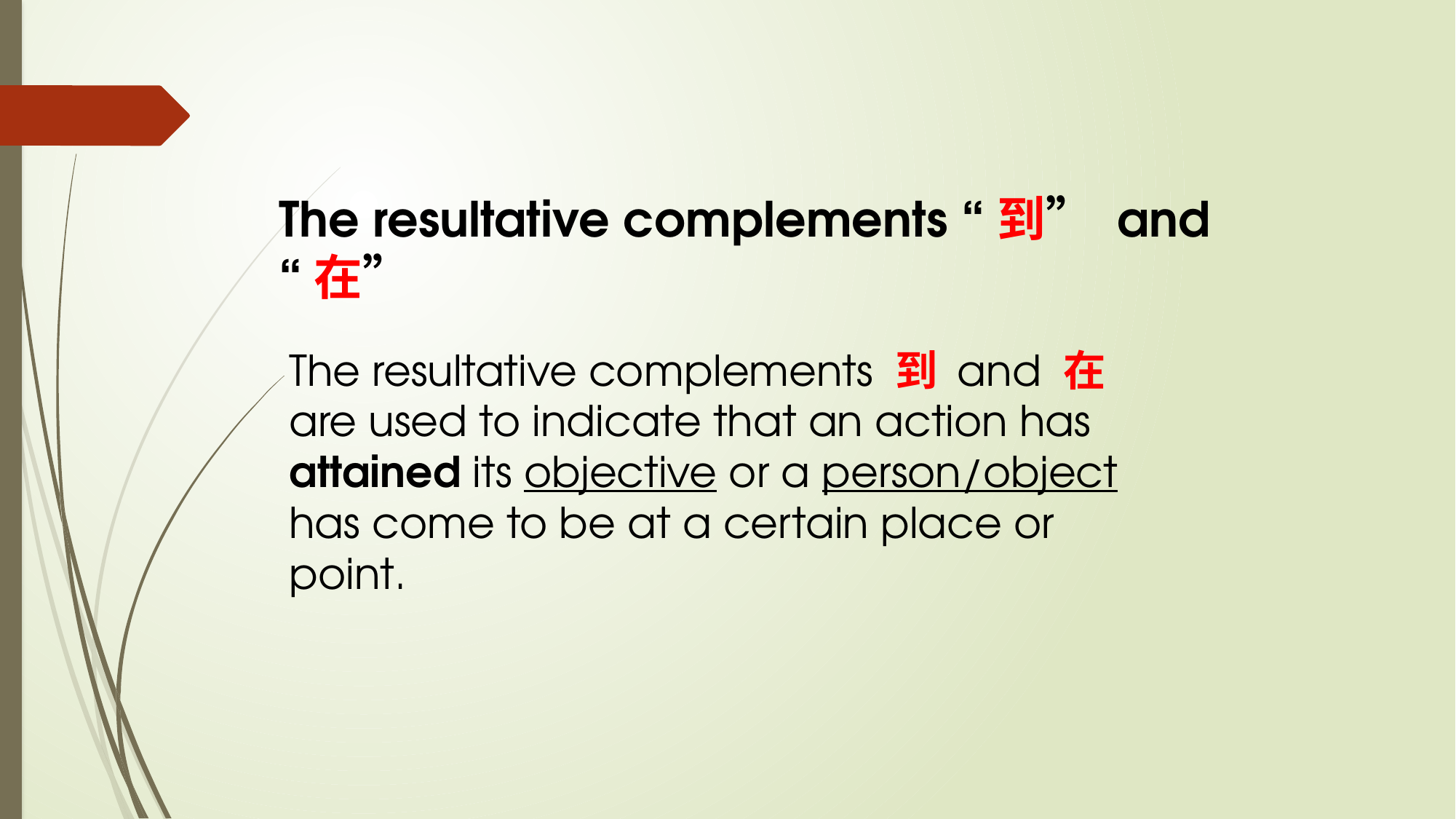

The resultative complements “到” and “在”
The resultative complements 到 and 在 are used to indicate that an action has attained its objective or a person/object has come to be at a certain place or point.